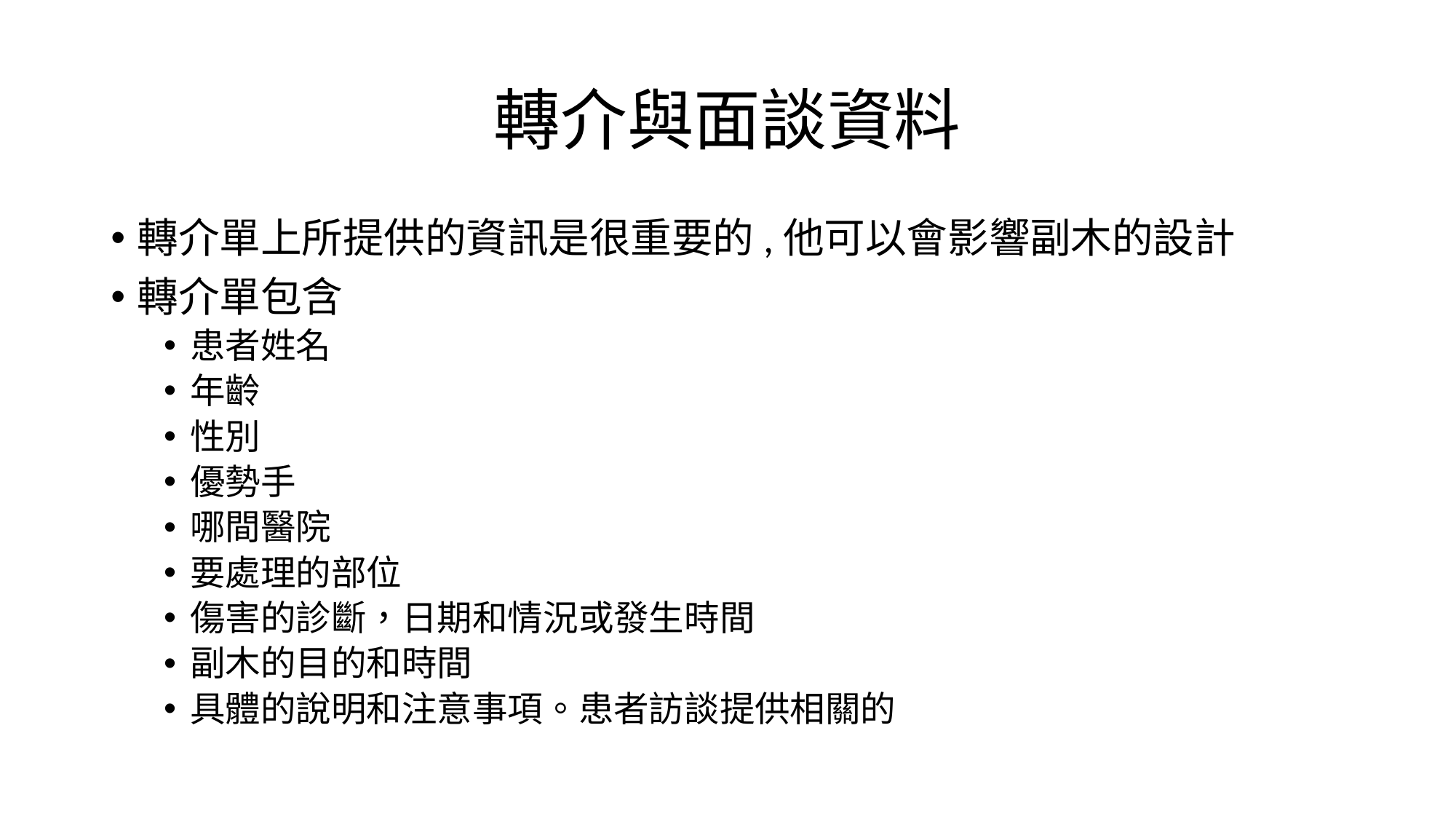

# 轉介與面談資料
轉介單上所提供的資訊是很重要的,他可以會影響副木的設計
轉介單包含
患者姓名
年齡
性別
優勢手
哪間醫院
要處理的部位
傷害的診斷，日期和情況或發生時間
副木的目的和時間
具體的說明和注意事項。患者訪談提供相關的